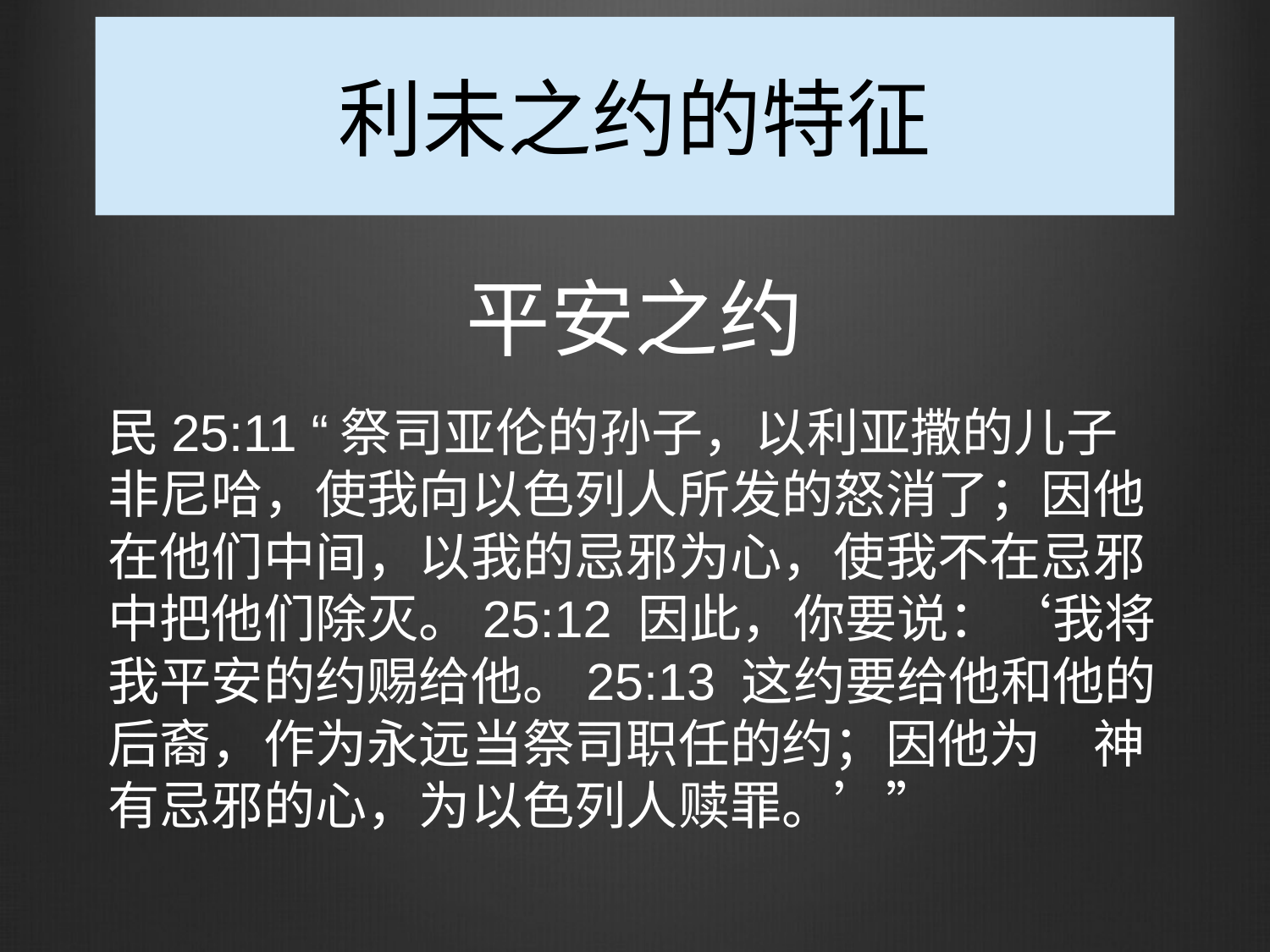

# 利未之约的特征
平安之约
民25:11 “祭司亚伦的孙子，以利亚撒的儿子非尼哈，使我向以色列人所发的怒消了；因他在他们中间，以我的忌邪为心，使我不在忌邪中把他们除灭。25:12 因此，你要说：‘我将我平安的约赐给他。25:13 这约要给他和他的后裔，作为永远当祭司职任的约；因他为　神有忌邪的心，为以色列人赎罪。’”